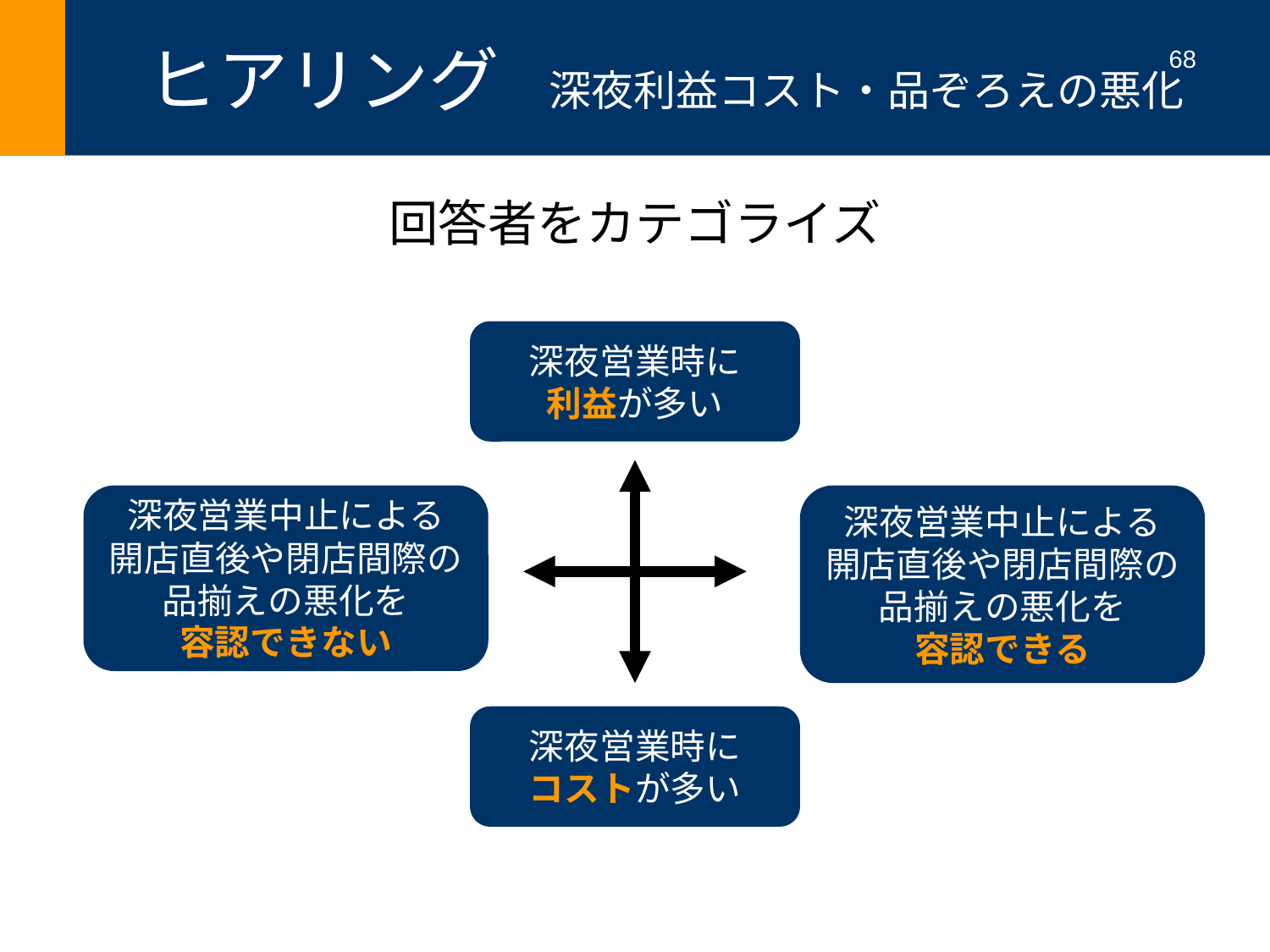

ヒアリング　深夜利益コスト・品ぞろえの悪化
68
回答者をカテゴライズ
深夜営業時に
利益が多い
深夜営業中止による
開店直後や閉店間際の
品揃えの悪化を
容認できる
深夜営業中止による
開店直後や閉店間際の品揃えの悪化を
容認できない
深夜営業時に
コストが多い